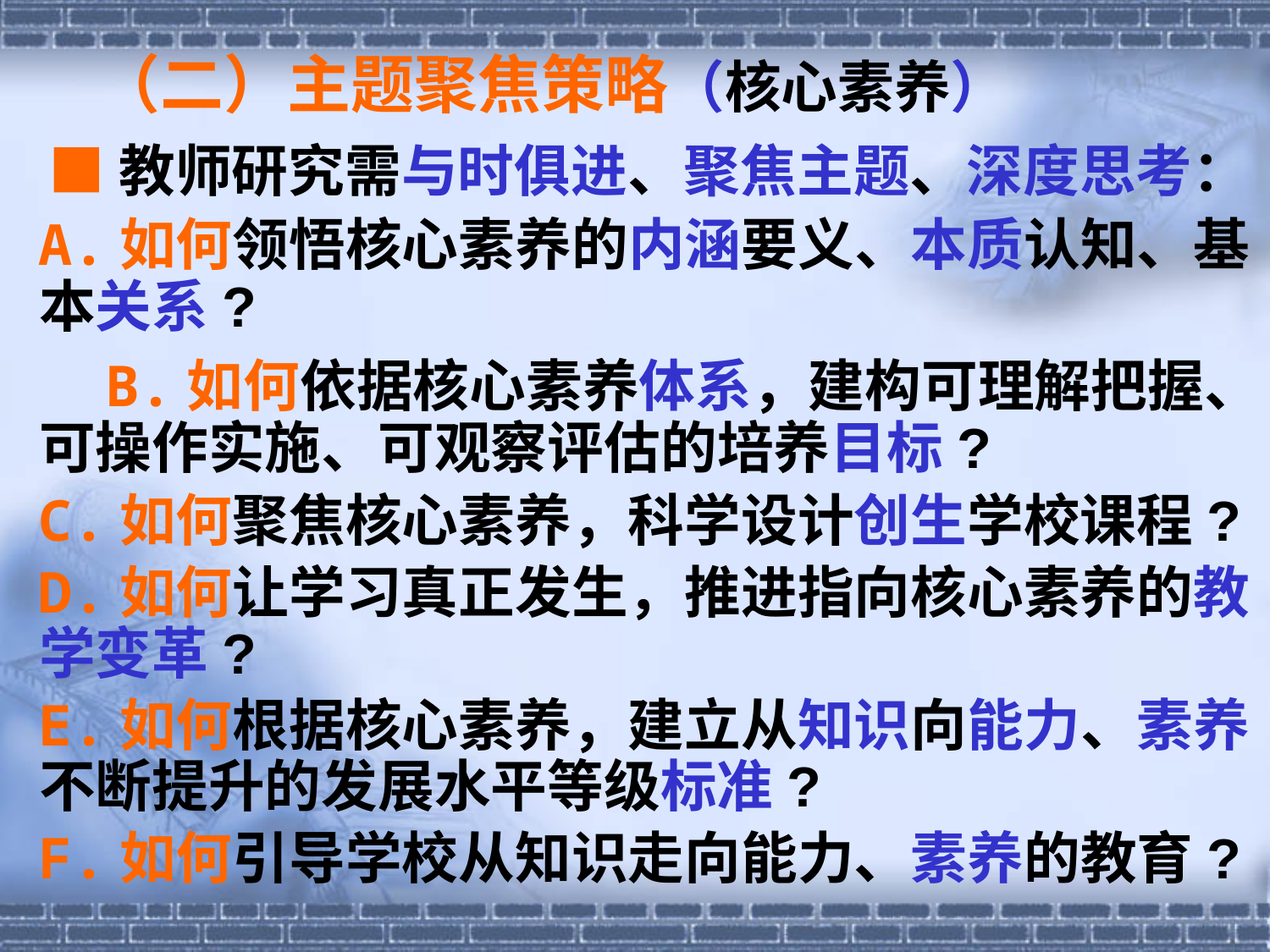

（二）主题聚焦策略（核心素养）
    ■教师研究需与时俱进、聚焦主题、深度思考：
   A.如何领悟核心素养的内涵要义、本质认知、基本关系?
   B.如何依据核心素养体系，建构可理解把握、可操作实施、可观察评估的培养目标?
   C.如何聚焦核心素养，科学设计创生学校课程?
   D.如何让学习真正发生，推进指向核心素养的教学变革?
   E.如何根据核心素养，建立从知识向能力、素养不断提升的发展水平等级标准?
   F.如何引导学校从知识走向能力、素养的教育?